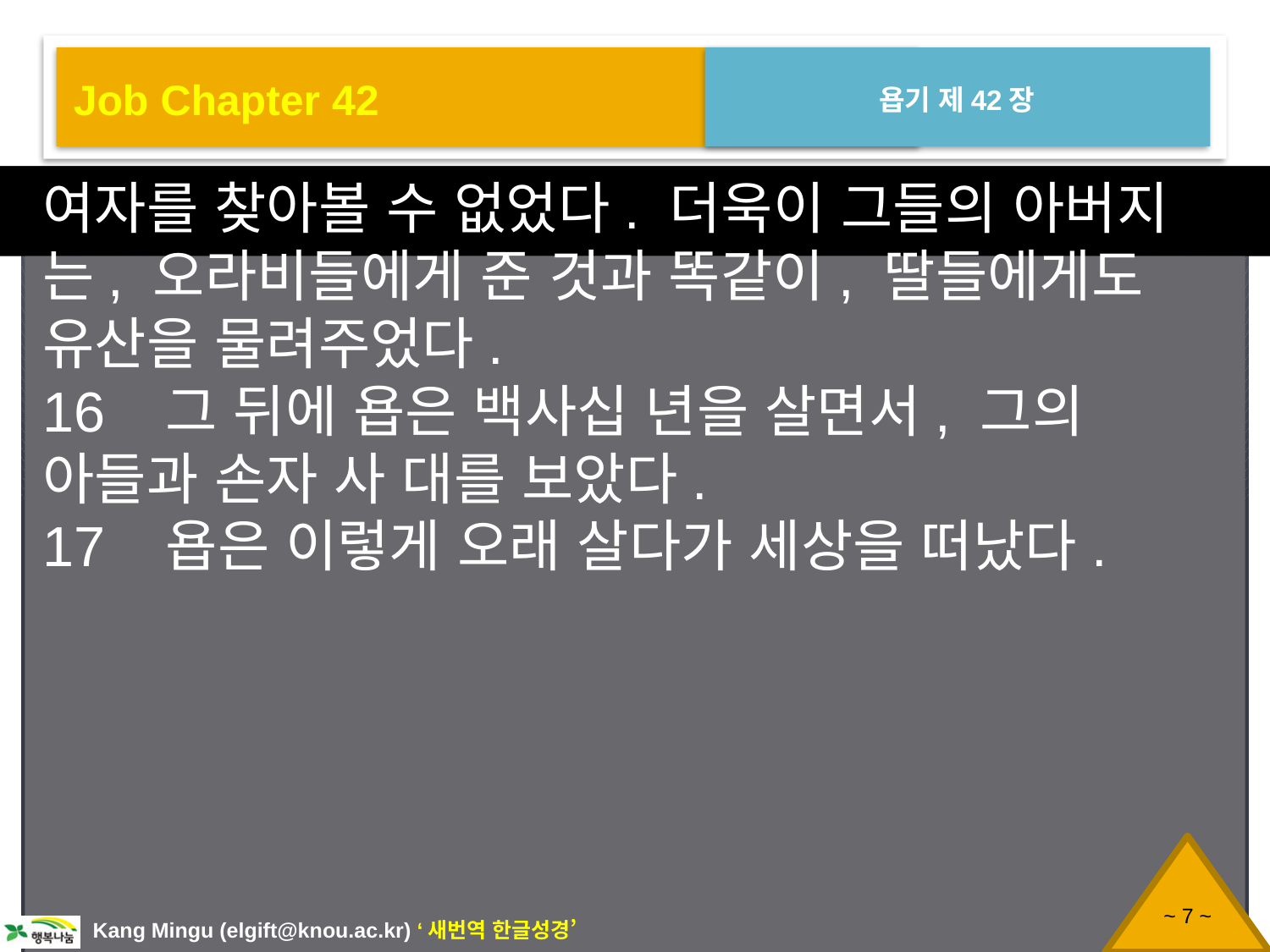

Job Chapter 42
욥기 제42장
여자를 찾아볼 수 없었다. 더욱이 그들의 아버지는, 오라비들에게 준 것과 똑같이, 딸들에게도 유산을 물려주었다.
16   그 뒤에 욥은 백사십 년을 살면서, 그의 아들과 손자 사 대를 보았다.
17   욥은 이렇게 오래 살다가 세상을 떠났다.